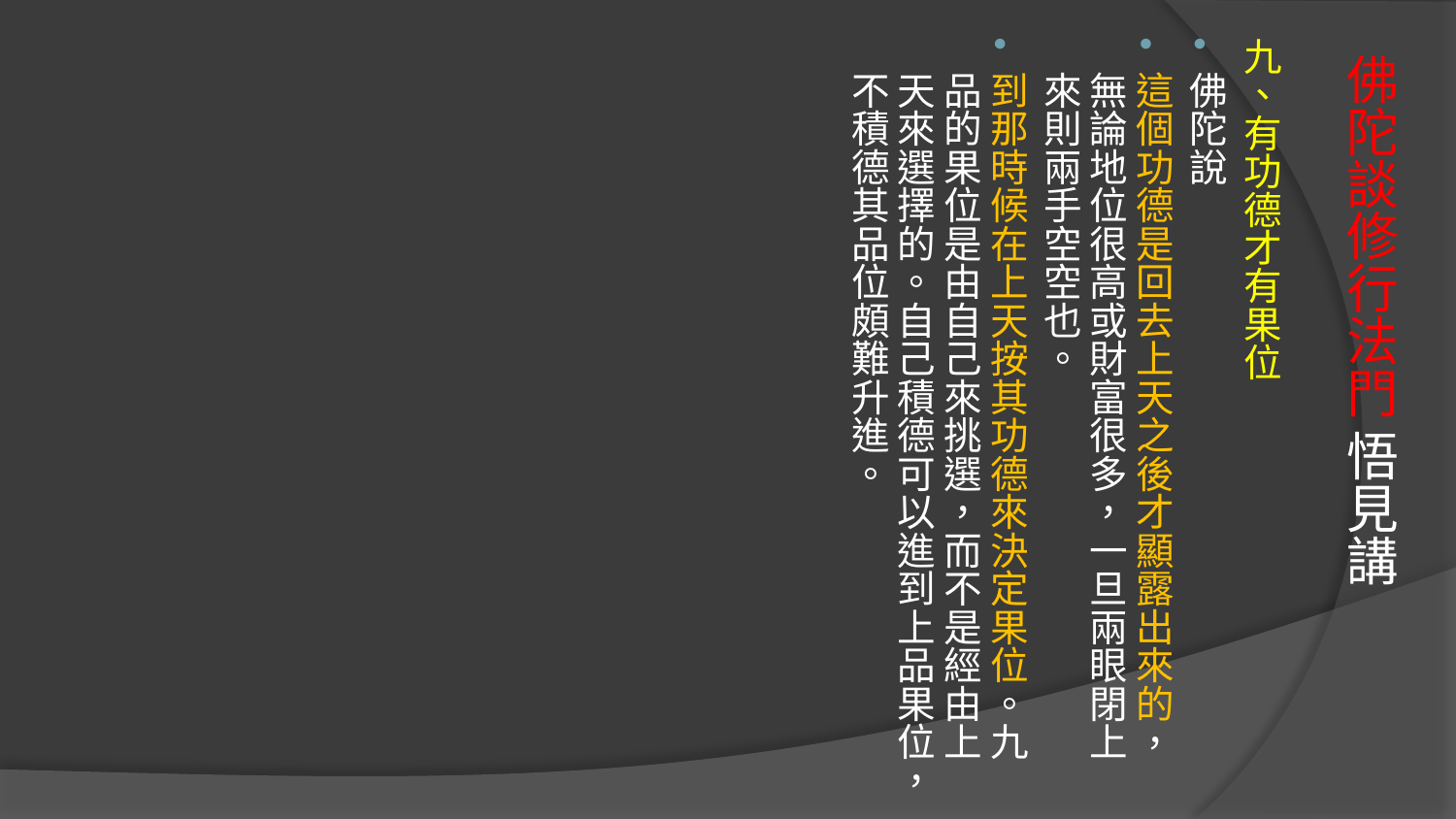

九、有功德才有果位
佛陀說
這個功德是回去上天之後才顯露出來的，無論地位很高或財富很多，一旦兩眼閉上來則兩手空空也。
到那時候在上天按其功德來決定果位。九品的果位是由自己來挑選，而不是經由上天來選擇的。自己積德可以進到上品果位，不積德其品位頗難升進。

# 佛陀談修行法門 悟見講